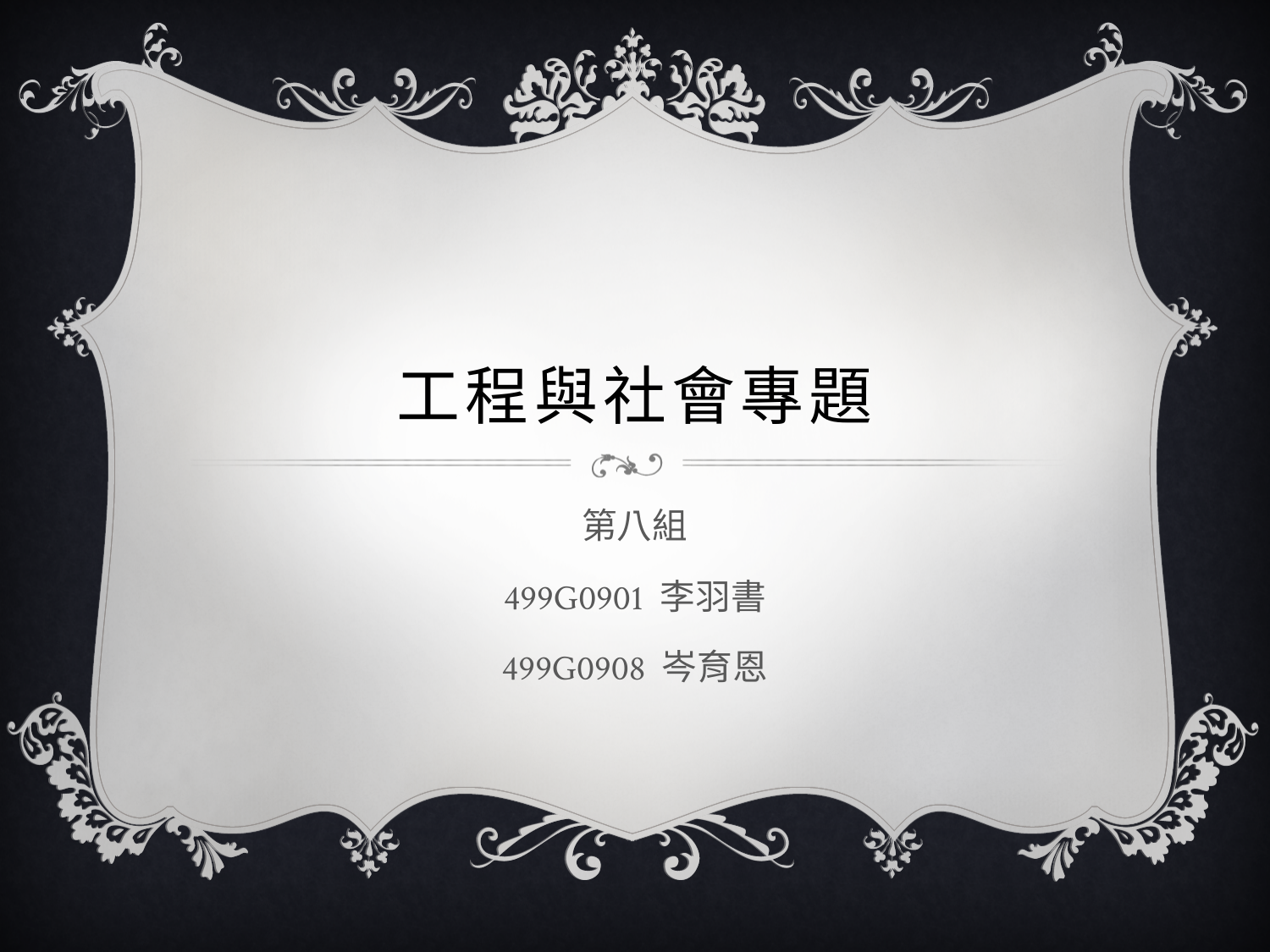

# 工程與社會專題
第八組
499G0901 李羽書
499G0908 岑育恩